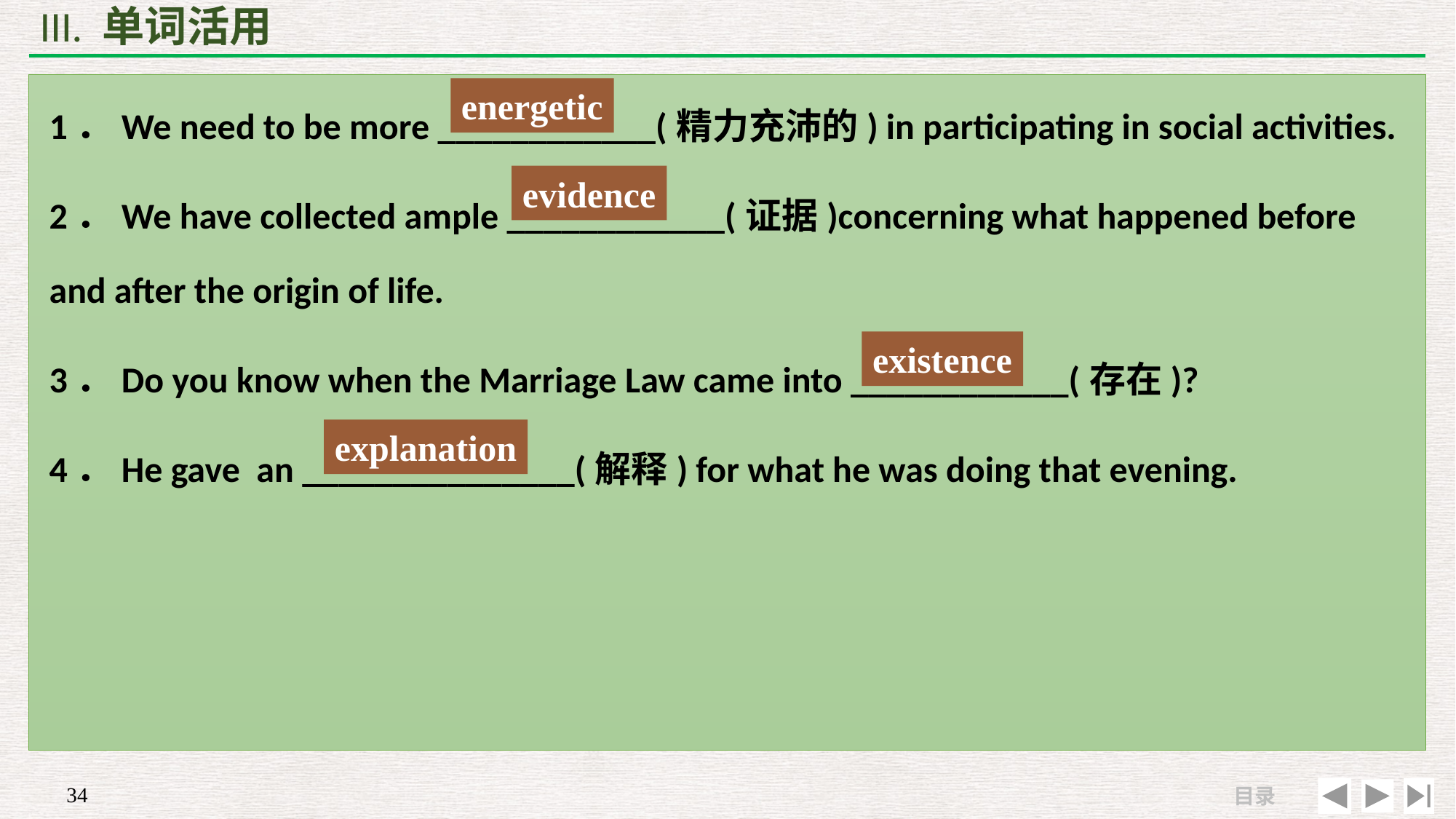

# III. 单词活用
1．We need to be more ____________(精力充沛的) in participating in social activities.
2．We have collected ample ____________(证据)concerning what happened before and after the origin of life.
3．Do you know when the Marriage Law came into ____________(存在)?
4．He gave  an _______________(解释) for what he was doing that evening.

energetic
evidence
existence
explanation